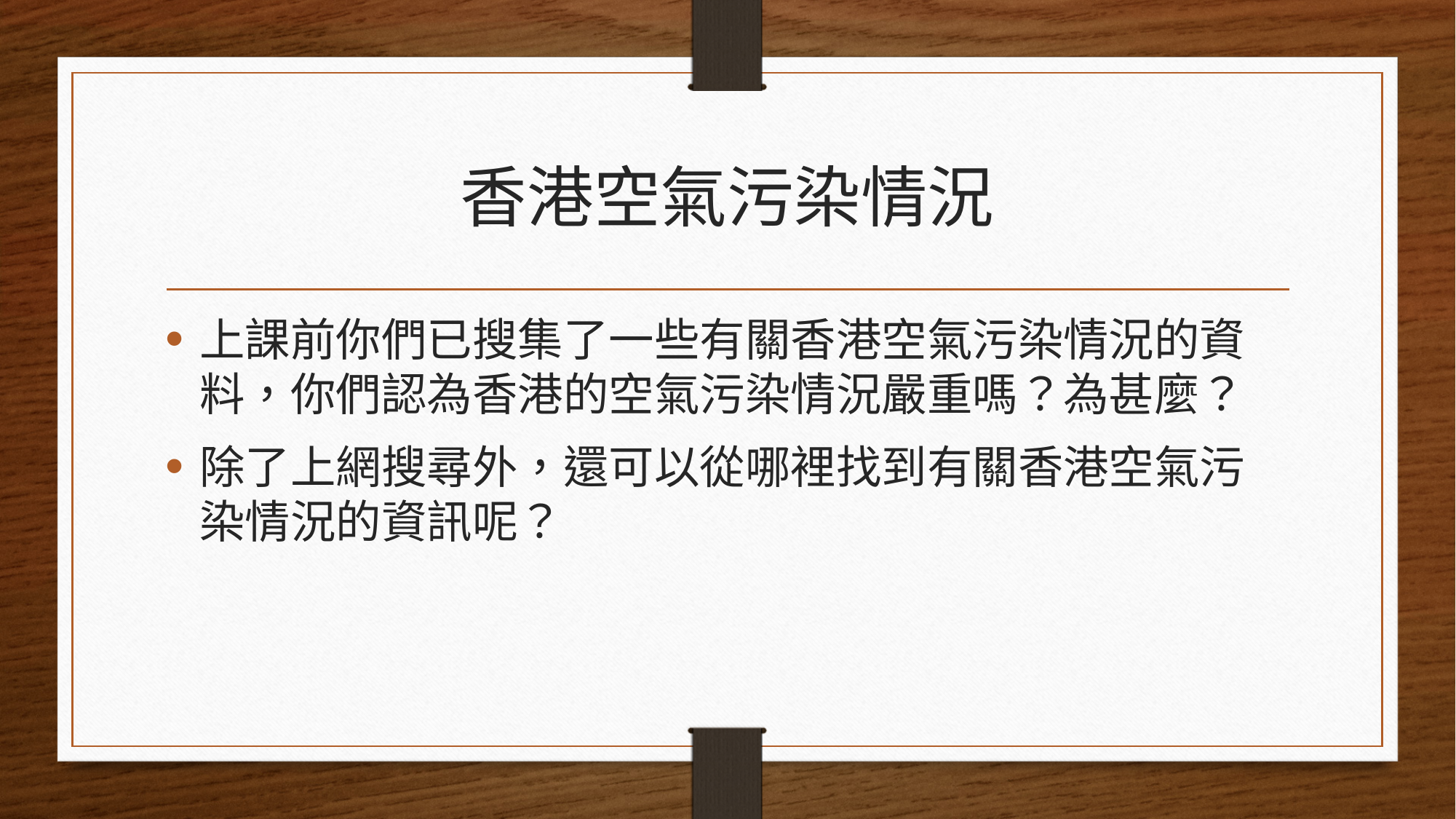

# 香港空氣污染情況
上課前你們已搜集了一些有關香港空氣污染情況的資料，你們認為香港的空氣污染情況嚴重嗎？為甚麼？
除了上網搜尋外，還可以從哪裡找到有關香港空氣污染情況的資訊呢？